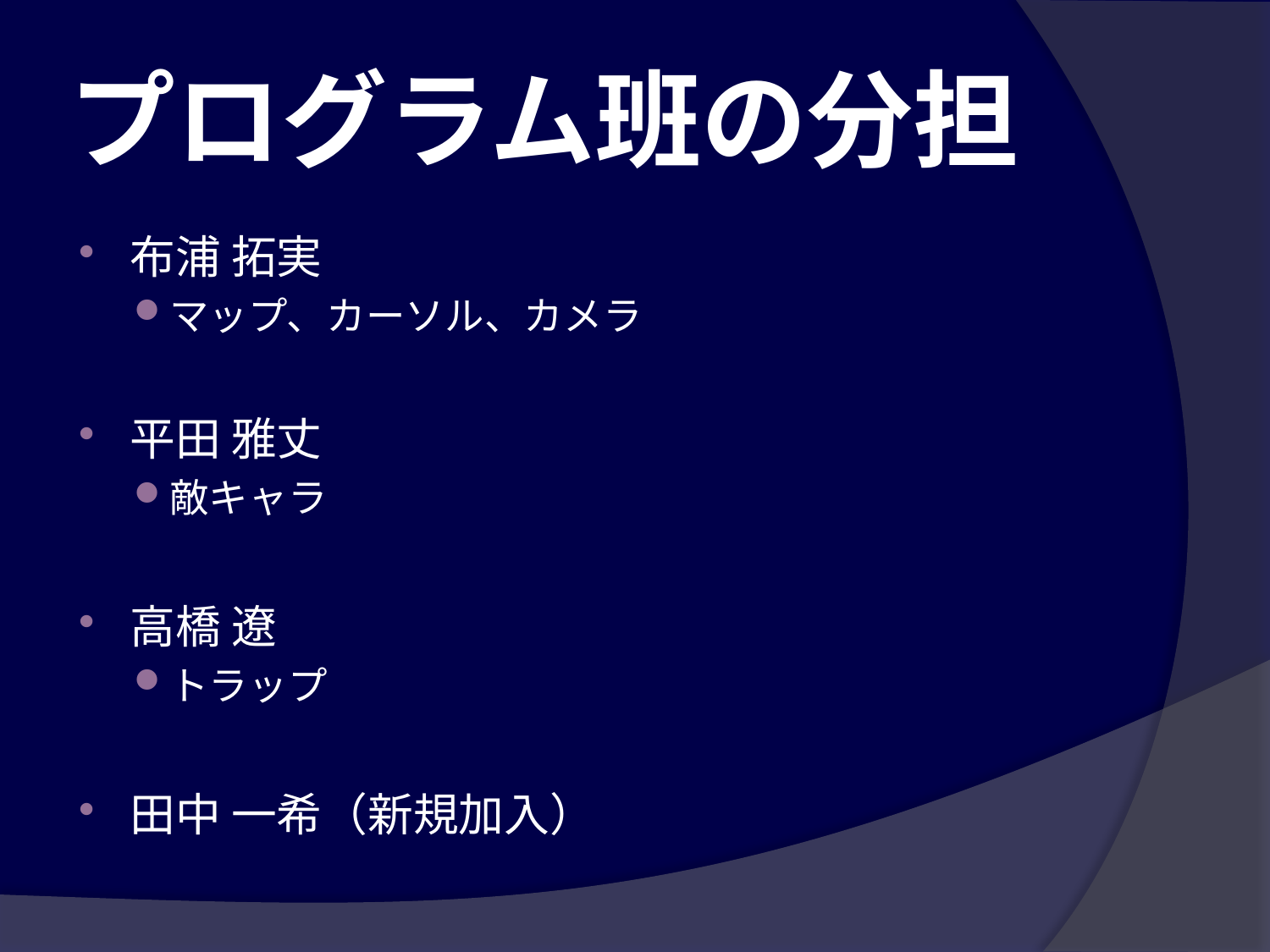

# プログラム班の分担
布浦 拓実
マップ、カーソル、カメラ

平田 雅丈
敵キャラ

高橋 遼
トラップ

田中 一希（新規加入）